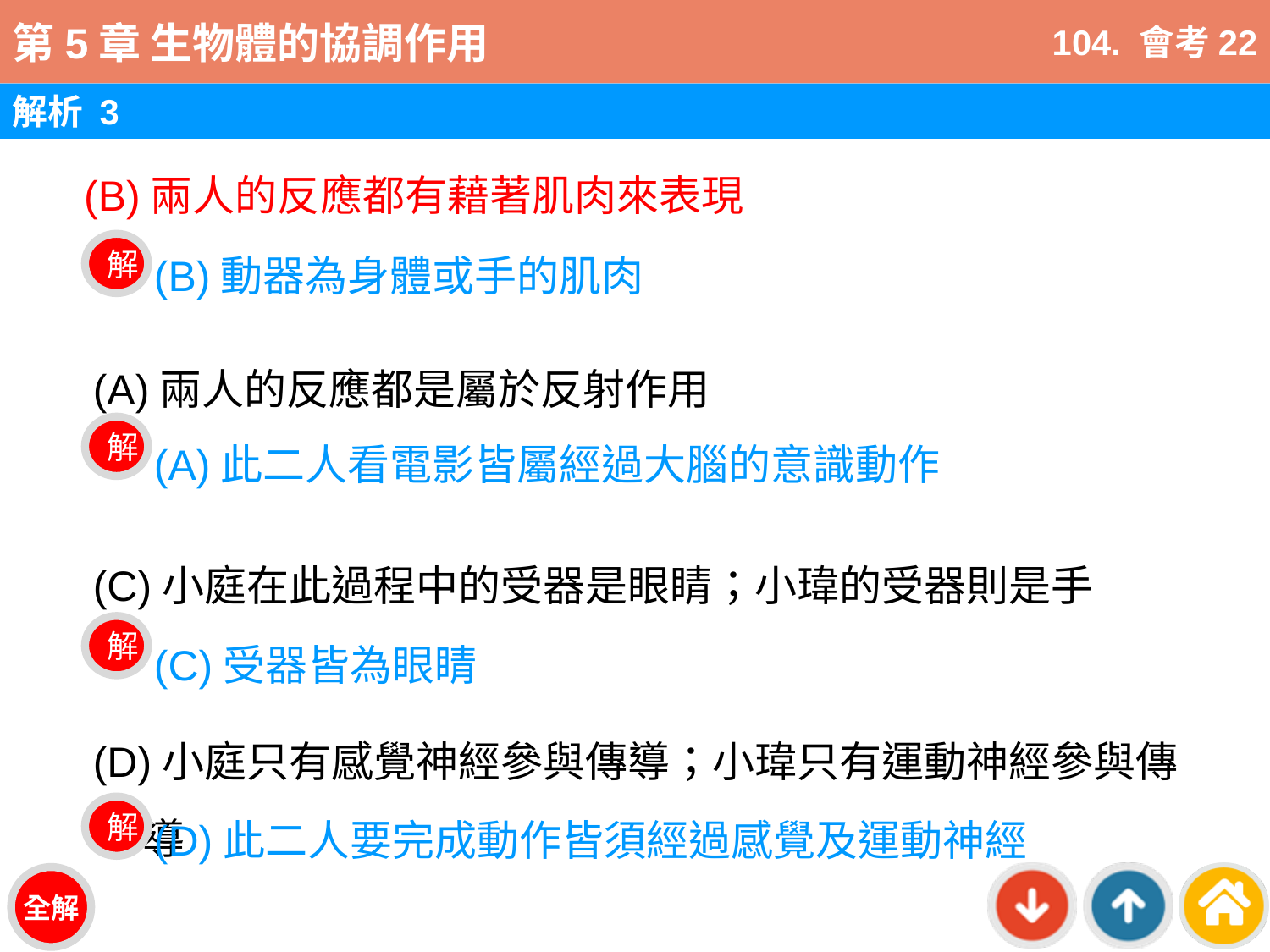

104. 會考22
解析 3
(B)兩人的反應都有藉著肌肉來表現
(B)動器為身體或手的肌肉
解
(A)兩人的反應都是屬於反射作用

(C)小庭在此過程中的受器是眼睛；小瑋的受器則是手

(D)小庭只有感覺神經參與傳導；小瑋只有運動神經參與傳導
(A)此二人看電影皆屬經過大腦的意識動作
解
(C)受器皆為眼睛
解
(D)此二人要完成動作皆須經過感覺及運動神經
解
全解